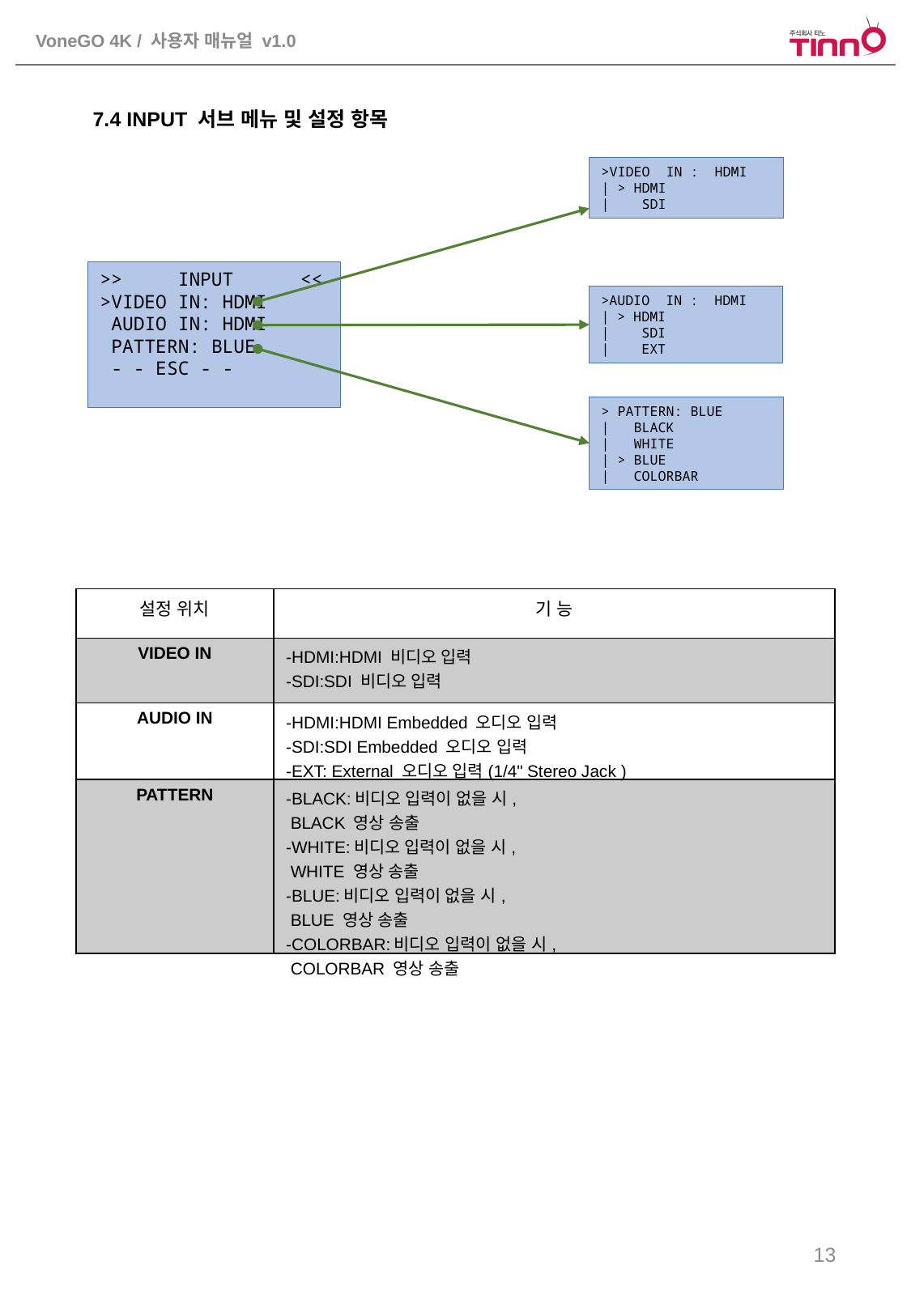

7.4 INPUT 서브 메뉴 및 설정 항목
>VIDEO  IN :  HDMI
| > HDMI
|    SDI
>>     INPUT      <<
>VIDEO IN: HDMI
 AUDIO IN: HDMI
 PATTERN: BLUE
 - - ESC - -

>AUDIO  IN :  HDMI
| > HDMI
|    SDI
|    EXT
> PATTERN: BLUE
|   BLACK
|   WHITE
| > BLUE
|   COLORBAR
| 설정 위치 | 기 능 |
| --- | --- |
| VIDEO IN | -HDMI:HDMI 비디오 입력 -SDI:SDI 비디오 입력 |
| AUDIO IN | -HDMI:HDMI Embedded 오디오 입력 -SDI:SDI Embedded 오디오 입력 -EXT: External 오디오 입력(1/4" Stereo Jack ) |
| PATTERN | -BLACK:비디오 입력이 없을 시, BLACK 영상 송출 -WHITE:비디오 입력이 없을 시, WHITE 영상 송출 -BLUE:비디오 입력이 없을 시, BLUE 영상 송출 -COLORBAR:비디오 입력이 없을 시, COLORBAR 영상 송출 |
13